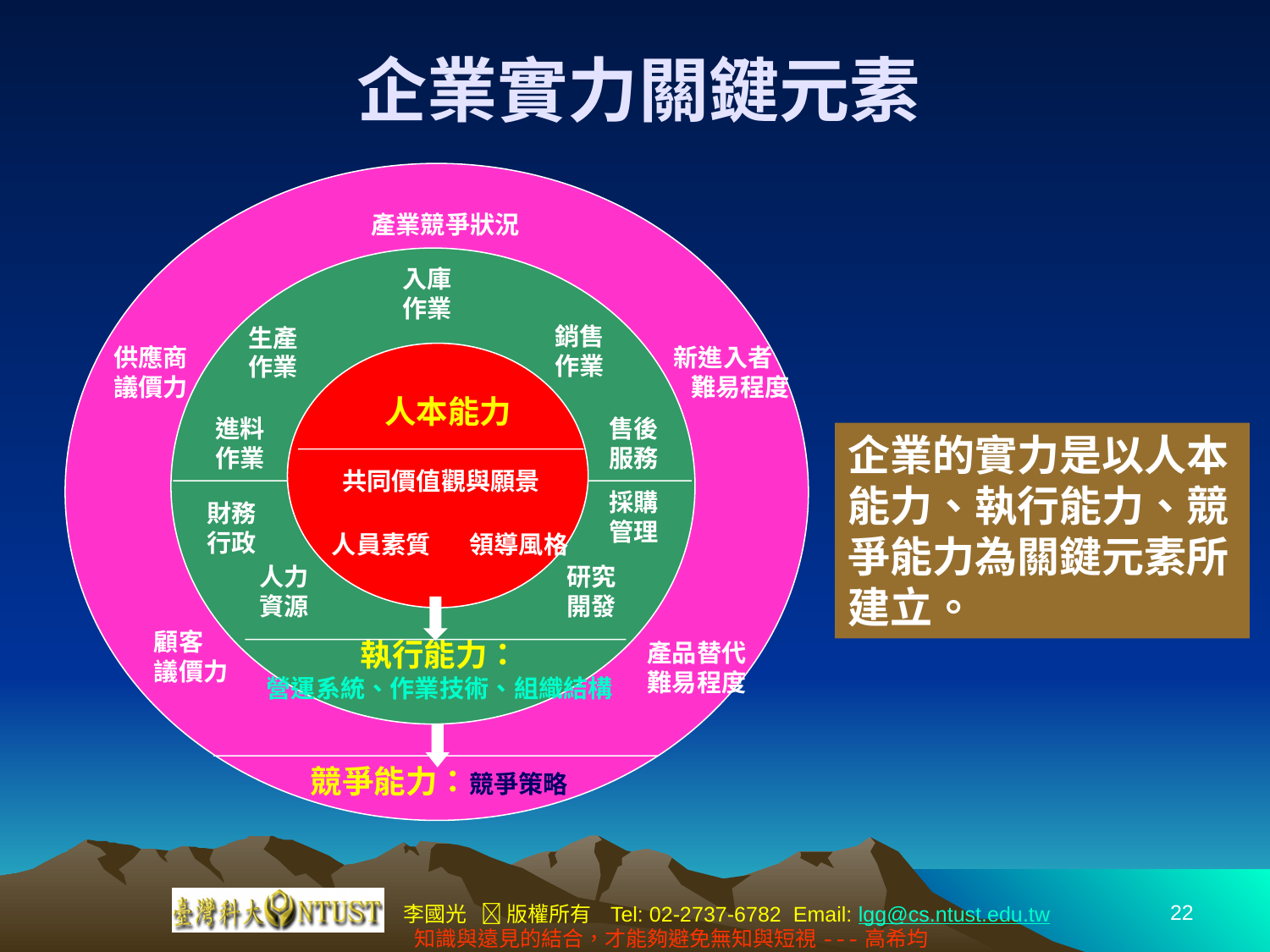

# 企業實力關鍵元素

產業競爭狀況
供應商
議價力
新進入者
  難易程度
顧客
議價力
產品替代
難易程度

競爭能力：競爭策略

入庫
作業
銷售
作業
生產
作業
售後
服務

採購
管理
財務
行政
人力
資源
研究
開發
執行能力：
營運系統、作業技術、組織結構

進料
作業

人本能力

共同價值觀與願景
人員素質
領導風格

企業的實力是以人本能力、執行能力、競爭能力為關鍵元素所建立。
22